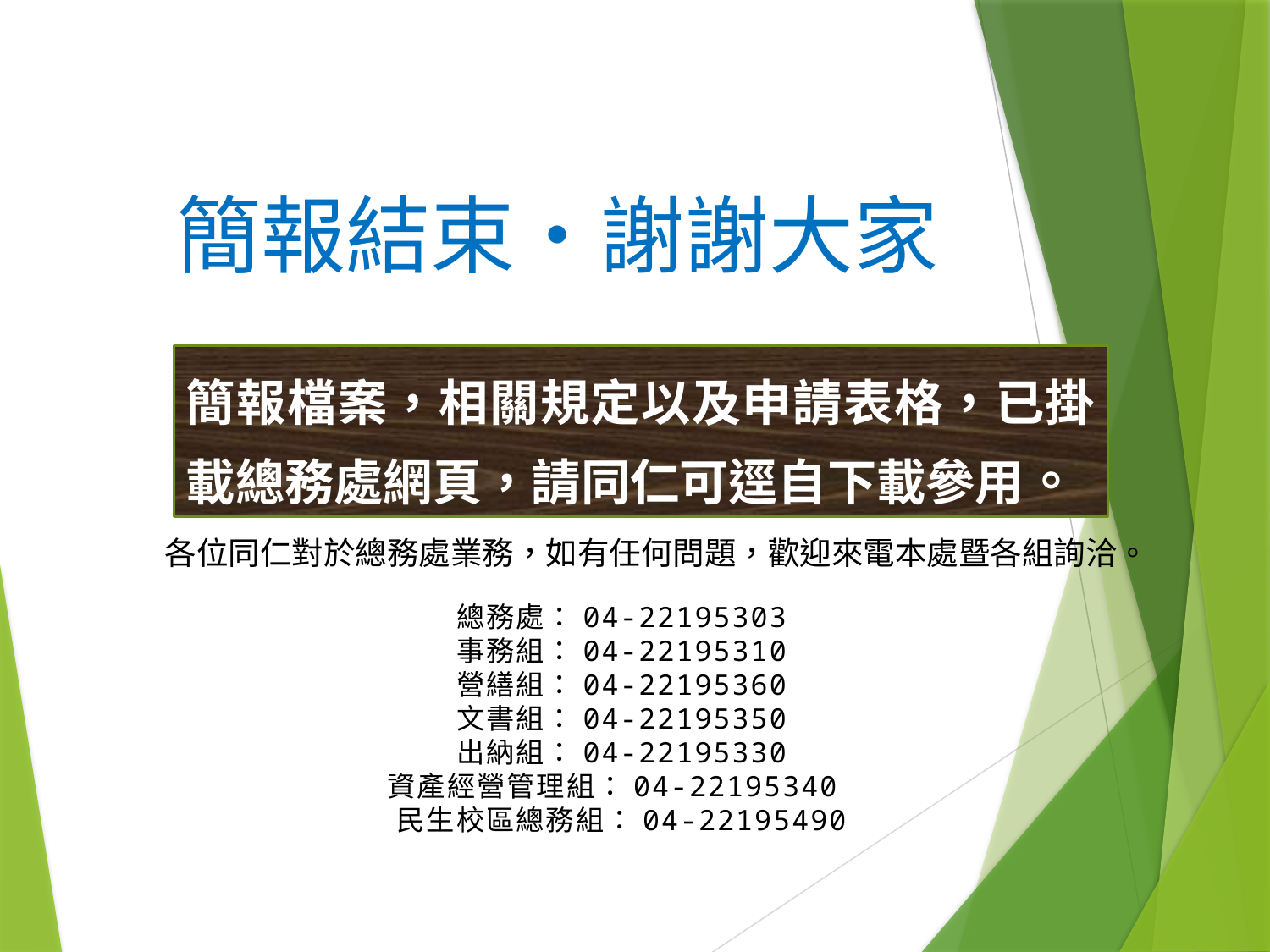

# 簡報結束‧謝謝大家
簡報檔案，相關規定以及申請表格，已掛載總務處網頁，請同仁可逕自下載參用。
各位同仁對於總務處業務，如有任何問題，歡迎來電本處暨各組詢洽。
總務處：04-22195303
事務組：04-22195310
營繕組：04-22195360
文書組：04-22195350
出納組：04-22195330
資產經營管理組：04-22195340
民生校區總務組：04-22195490